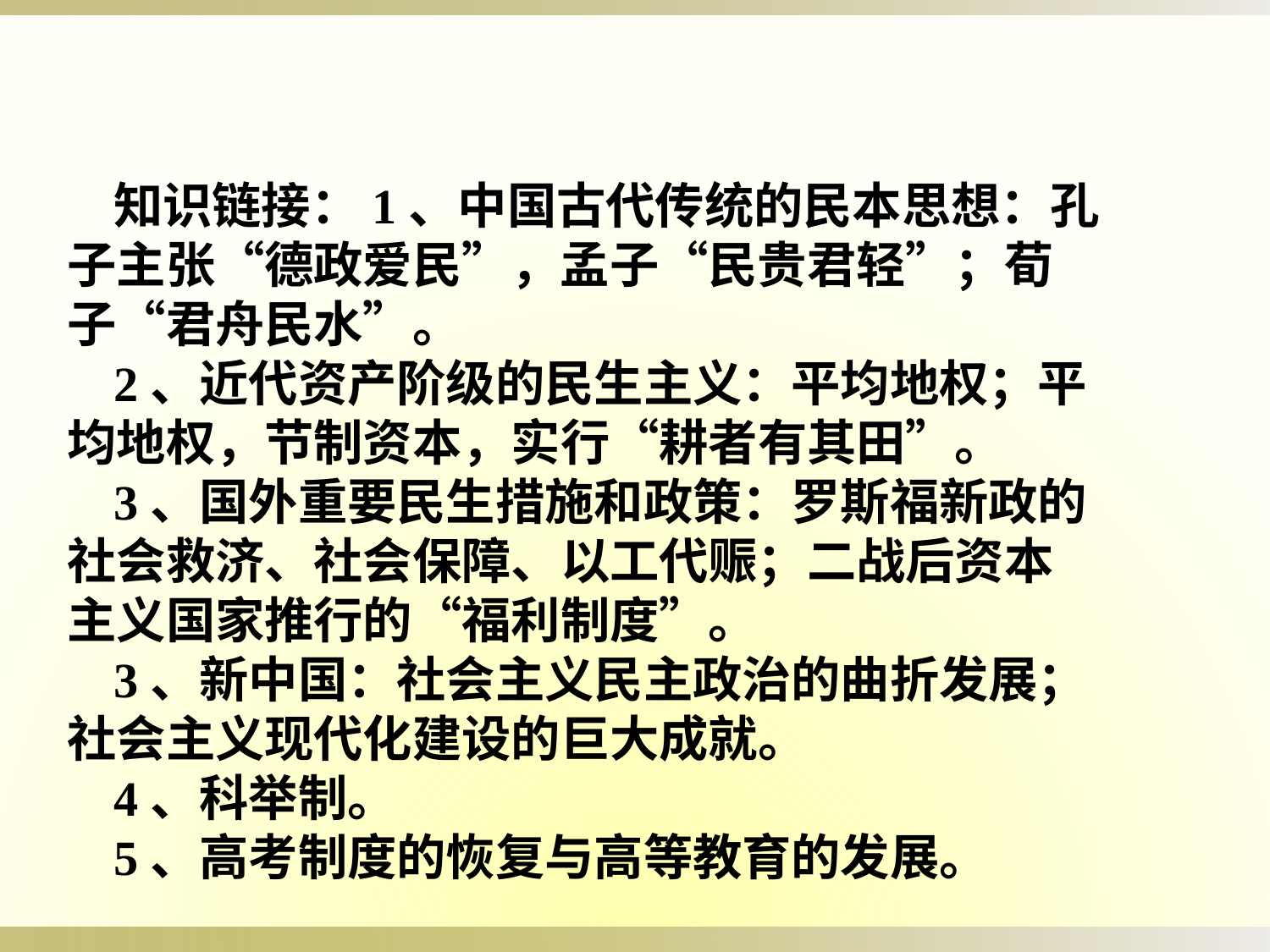

知识链接：1、中国古代传统的民本思想：孔子主张“德政爱民”，孟子“民贵君轻”；荀子“君舟民水”。
2、近代资产阶级的民生主义：平均地权；平均地权，节制资本，实行“耕者有其田”。
3、国外重要民生措施和政策：罗斯福新政的社会救济、社会保障、以工代赈；二战后资本主义国家推行的“福利制度”。
3、新中国：社会主义民主政治的曲折发展；社会主义现代化建设的巨大成就。
4、科举制。
5、高考制度的恢复与高等教育的发展。